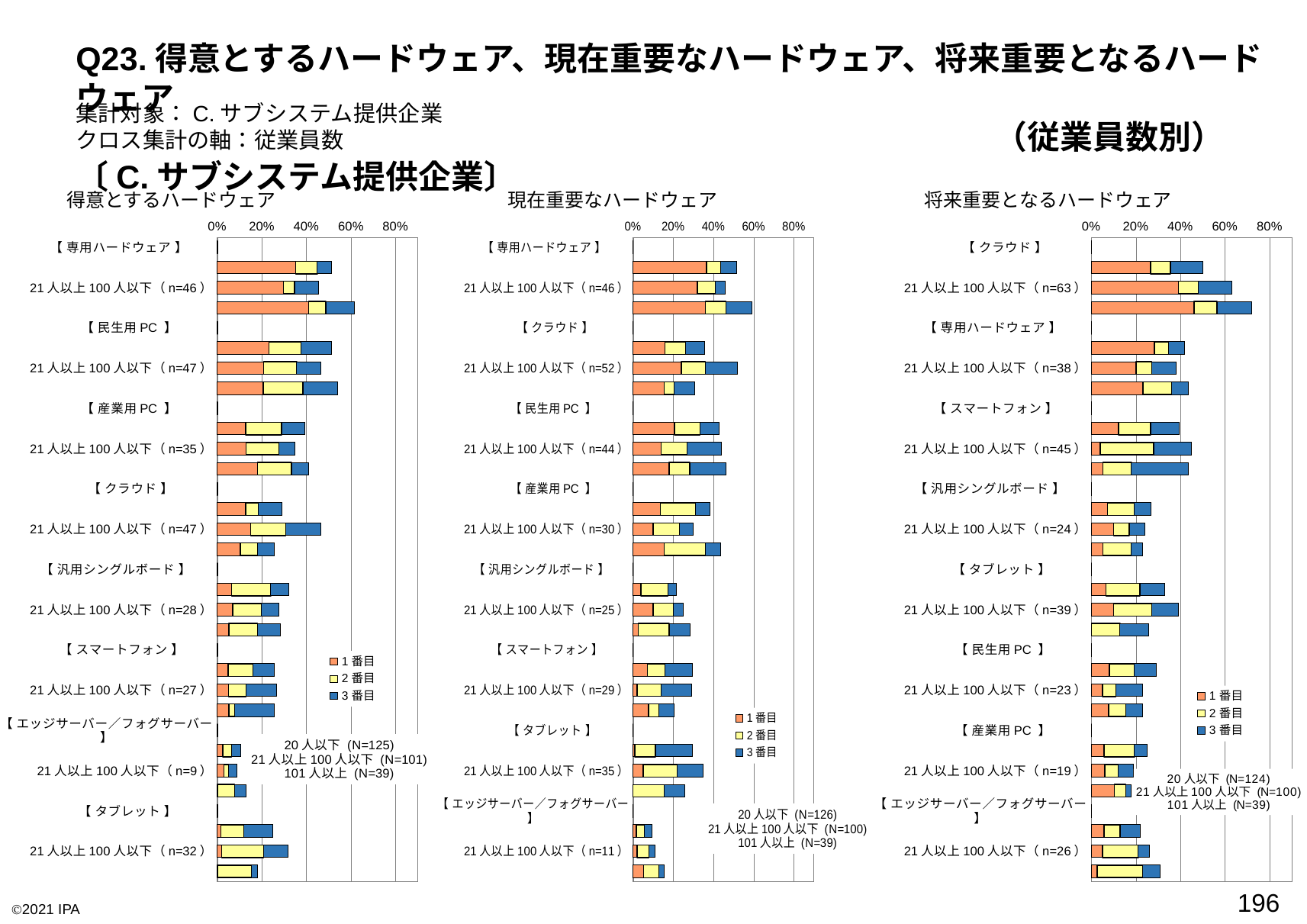

Q23.得意とするハードウェア、現在重要なハードウェア、将来重要となるハードウェア
　　　　　　　　　　　　　　　　　　　　　　　　　　　　（従業員数別） 〔C.サブシステム提供企業〕
集計対象：C.サブシステム提供企業
クロス集計の軸：従業員数
得意とするハードウェア
現在重要なハードウェア
将来重要となるハードウェア

### Chart:

| Category | 1番目 | 2番目 | 3番目 |
|---|---|---|---|
| 【 専用ハードウェア 】        | 0.0 | 0.0 | 0.0 |
| 20人以下（n=64） | 0.352 | 0.096 | 0.064 |
| 21人以上100人以下（n=46） | 0.297029702970297 | 0.04950495049504951 | 0.10891089108910891 |
| 101人以上（n=24） | 0.41025641025641024 | 0.07692307692307693 | 0.1282051282051282 |
| 【 民生用PC 】           | 0.0 | 0.0 | 0.0 |
| 20人以下（n=64） | 0.232 | 0.144 | 0.136 |
| 21人以上100人以下（n=47） | 0.2079207920792079 | 0.1485148514851485 | 0.10891089108910891 |
| 101人以上（n=21） | 0.20512820512820512 | 0.1794871794871795 | 0.15384615384615385 |
| 【 産業用PC 】           | 0.0 | 0.0 | 0.0 |
| 20人以下（n=49） | 0.128 | 0.16 | 0.104 |
| 21人以上100人以下（n=35） | 0.12871287128712872 | 0.1485148514851485 | 0.06930693069306931 |
| 101人以上（n=16） | 0.1794871794871795 | 0.15384615384615385 | 0.07692307692307693 |
| 【 クラウド 】            | 0.0 | 0.0 | 0.0 |
| 20人以下（n=36） | 0.128 | 0.056 | 0.104 |
| 21人以上100人以下（n=47） | 0.1485148514851485 | 0.15841584158415842 | 0.15841584158415842 |
| 101人以上（n=10） | 0.10256410256410256 | 0.07692307692307693 | 0.07692307692307693 |
| 【 汎用シングルボード 】       | 0.0 | 0.0 | 0.0 |
| 20人以下（n=40） | 0.064 | 0.176 | 0.08 |
| 21人以上100人以下（n=28） | 0.06930693069306931 | 0.12871287128712872 | 0.07920792079207921 |
| 101人以上（n=11） | 0.05128205128205128 | 0.1282051282051282 | 0.10256410256410256 |
| 【 スマートフォン 】         | 0.0 | 0.0 | 0.0 |
| 20人以下（n=32） | 0.048 | 0.112 | 0.096 |
| 21人以上100人以下（n=27） | 0.04950495049504951 | 0.07920792079207921 | 0.13861386138613863 |
| 101人以上（n=10） | 0.05128205128205128 | 0.02564102564102564 | 0.1794871794871795 |
| 【 エッジサーバー／フォグサーバー 】 | 0.0 | 0.0 | 0.0 |
| 20人以下（n=13） | 0.024 | 0.04 | 0.04 |
| 21人以上100人以下（n=9） | 0.0297029702970297 | 0.019801980198019802 | 0.039603960396039604 |
| 101人以上（n=5） | 0.0 | 0.07692307692307693 | 0.05128205128205128 |
| 【 タブレット 】           | 0.0 | 0.0 | 0.0 |
| 20人以下（n=31） | 0.016 | 0.104 | 0.128 |
| 21人以上100人以下（n=32） | 0.019801980198019802 | 0.18811881188118812 | 0.10891089108910891 |
| 101人以上（n=7） | 0.0 | 0.15384615384615385 | 0.02564102564102564 |

### Chart:

| Category | 1番目 | 2番目 | 3番目 |
|---|---|---|---|
| 【 専用ハードウェア 】        | 0.0 | 0.0 | 0.0 |
| 20人以下（n=65） | 0.36507936507936506 | 0.07142857142857142 | 0.07936507936507936 |
| 21人以上100人以下（n=46） | 0.32 | 0.09 | 0.05 |
| 101人以上（n=23） | 0.358974358974359 | 0.10256410256410256 | 0.1282051282051282 |
| 【 クラウド 】            | 0.0 | 0.0 | 0.0 |
| 20人以下（n=45） | 0.15873015873015872 | 0.10317460317460317 | 0.09523809523809523 |
| 21人以上100人以下（n=52） | 0.24 | 0.12 | 0.16 |
| 101人以上（n=12） | 0.15384615384615385 | 0.05128205128205128 | 0.10256410256410256 |
| 【 民生用PC 】           | 0.0 | 0.0 | 0.0 |
| 20人以下（n=54） | 0.20634920634920634 | 0.12698412698412698 | 0.09523809523809523 |
| 21人以上100人以下（n=44） | 0.14 | 0.13 | 0.17 |
| 101人以上（n=18） | 0.1794871794871795 | 0.10256410256410256 | 0.1794871794871795 |
| 【 産業用PC 】           | 0.0 | 0.0 | 0.0 |
| 20人以下（n=48） | 0.1349206349206349 | 0.1746031746031746 | 0.07142857142857142 |
| 21人以上100人以下（n=30） | 0.1 | 0.13 | 0.07 |
| 101人以上（n=17） | 0.15384615384615385 | 0.20512820512820512 | 0.07692307692307693 |
| 【 汎用シングルボード 】       | 0.0 | 0.0 | 0.0 |
| 20人以下（n=27） | 0.03968253968253968 | 0.1349206349206349 | 0.03968253968253968 |
| 21人以上100人以下（n=25） | 0.1 | 0.1 | 0.05 |
| 101人以上（n=11） | 0.02564102564102564 | 0.15384615384615385 | 0.10256410256410256 |
| 【 スマートフォン 】         | 0.0 | 0.0 | 0.0 |
| 20人以下（n=37） | 0.07142857142857142 | 0.0873015873015873 | 0.1349206349206349 |
| 21人以上100人以下（n=29） | 0.02 | 0.12 | 0.15 |
| 101人以上（n=8） | 0.07692307692307693 | 0.05128205128205128 | 0.07692307692307693 |
| 【 タブレット 】           | 0.0 | 0.0 | 0.0 |
| 20人以下（n=37） | 0.007936507936507936 | 0.10317460317460317 | 0.18253968253968253 |
| 21人以上100人以下（n=35） | 0.05 | 0.17 | 0.13 |
| 101人以上（n=10） | 0.0 | 0.15384615384615385 | 0.10256410256410256 |
| 【 エッジサーバー／フォグサーバー 】 | 0.0 | 0.0 | 0.0 |
| 20人以下（n=12） | 0.015873015873015872 | 0.03968253968253968 | 0.03968253968253968 |
| 21人以上100人以下（n=11） | 0.02 | 0.06 | 0.03 |
| 101人以上（n=6） | 0.05128205128205128 | 0.07692307692307693 | 0.02564102564102564 |

### Chart:

| Category | 1番目 | 2番目 | 3番目 |
|---|---|---|---|
| 【 クラウド 】            | 0.0 | 0.0 | 0.0 |
| 20人以下（n=62） | 0.2661290322580645 | 0.08870967741935484 | 0.14516129032258066 |
| 21人以上100人以下（n=63） | 0.39 | 0.09 | 0.15 |
| 101人以上（n=28） | 0.46153846153846156 | 0.10256410256410256 | 0.15384615384615385 |
| 【 専用ハードウェア 】        | 0.0 | 0.0 | 0.0 |
| 20人以下（n=52） | 0.28225806451612906 | 0.06451612903225806 | 0.07258064516129033 |
| 21人以上100人以下（n=38） | 0.2 | 0.07 | 0.11 |
| 101人以上（n=17） | 0.23076923076923078 | 0.1282051282051282 | 0.07692307692307693 |
| 【 スマートフォン 】         | 0.0 | 0.0 | 0.0 |
| 20人以下（n=49） | 0.12096774193548387 | 0.14516129032258066 | 0.12903225806451613 |
| 21人以上100人以下（n=45） | 0.04 | 0.24 | 0.17 |
| 101人以上（n=17） | 0.05128205128205128 | 0.1282051282051282 | 0.2564102564102564 |
| 【 汎用シングルボード 】       | 0.0 | 0.0 | 0.0 |
| 20人以下（n=33） | 0.07258064516129033 | 0.12096774193548387 | 0.07258064516129033 |
| 21人以上100人以下（n=24） | 0.1 | 0.07 | 0.07 |
| 101人以上（n=9） | 0.05128205128205128 | 0.1282051282051282 | 0.05128205128205128 |
| 【 タブレット 】           | 0.0 | 0.0 | 0.0 |
| 20人以下（n=41） | 0.06451612903225806 | 0.1532258064516129 | 0.11290322580645161 |
| 21人以上100人以下（n=39） | 0.1 | 0.17 | 0.12 |
| 101人以上（n=10） | 0.0 | 0.1282051282051282 | 0.1282051282051282 |
| 【 民生用PC 】           | 0.0 | 0.0 | 0.0 |
| 20人以下（n=36） | 0.08064516129032258 | 0.11290322580645161 | 0.0967741935483871 |
| 21人以上100人以下（n=23） | 0.05 | 0.06 | 0.12 |
| 101人以上（n=9） | 0.07692307692307693 | 0.07692307692307693 | 0.07692307692307693 |
| 【 産業用PC 】           | 0.0 | 0.0 | 0.0 |
| 20人以下（n=31） | 0.056451612903225805 | 0.13709677419354838 | 0.056451612903225805 |
| 21人以上100人以下（n=19） | 0.06 | 0.06 | 0.07 |
| 101人以上（n=7） | 0.10256410256410256 | 0.05128205128205128 | 0.02564102564102564 |
| 【 エッジサーバー／フォグサーバー 】 | 0.0 | 0.0 | 0.0 |
| 20人以下（n=27） | 0.056451612903225805 | 0.07258064516129033 | 0.08870967741935484 |
| 21人以上100人以下（n=26） | 0.05 | 0.16 | 0.05 |
| 101人以上（n=12） | 0.02564102564102564 | 0.20512820512820512 | 0.07692307692307693 |